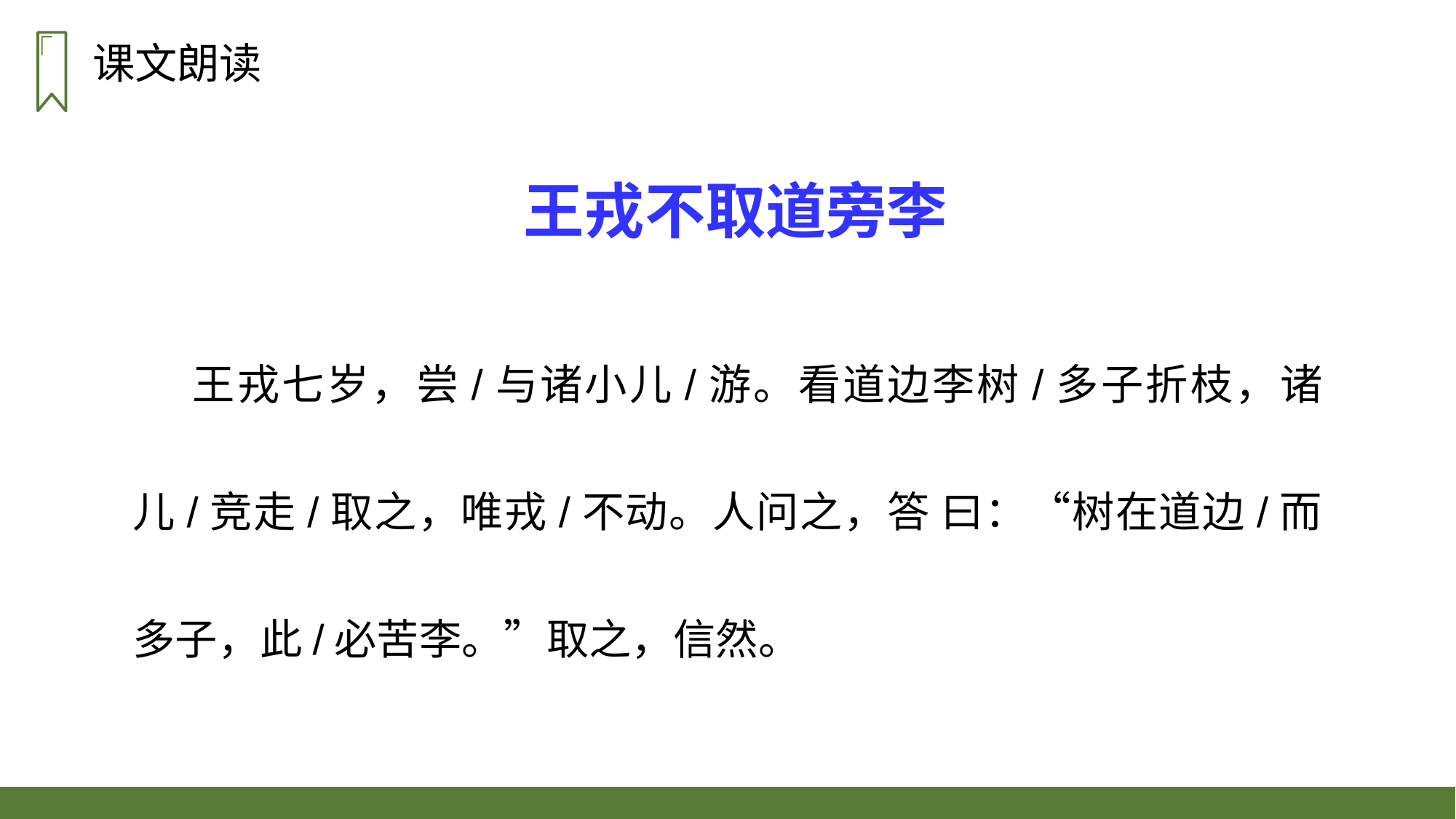

课文朗读
王戎不取道旁李
    王戎七岁，尝/与诸小儿/游。看道边李树/多子折枝，诸儿/竞走/取之，唯戎/不动。人问之，答 曰：“树在道边/而多子，此/必苦李。”取之，信然。